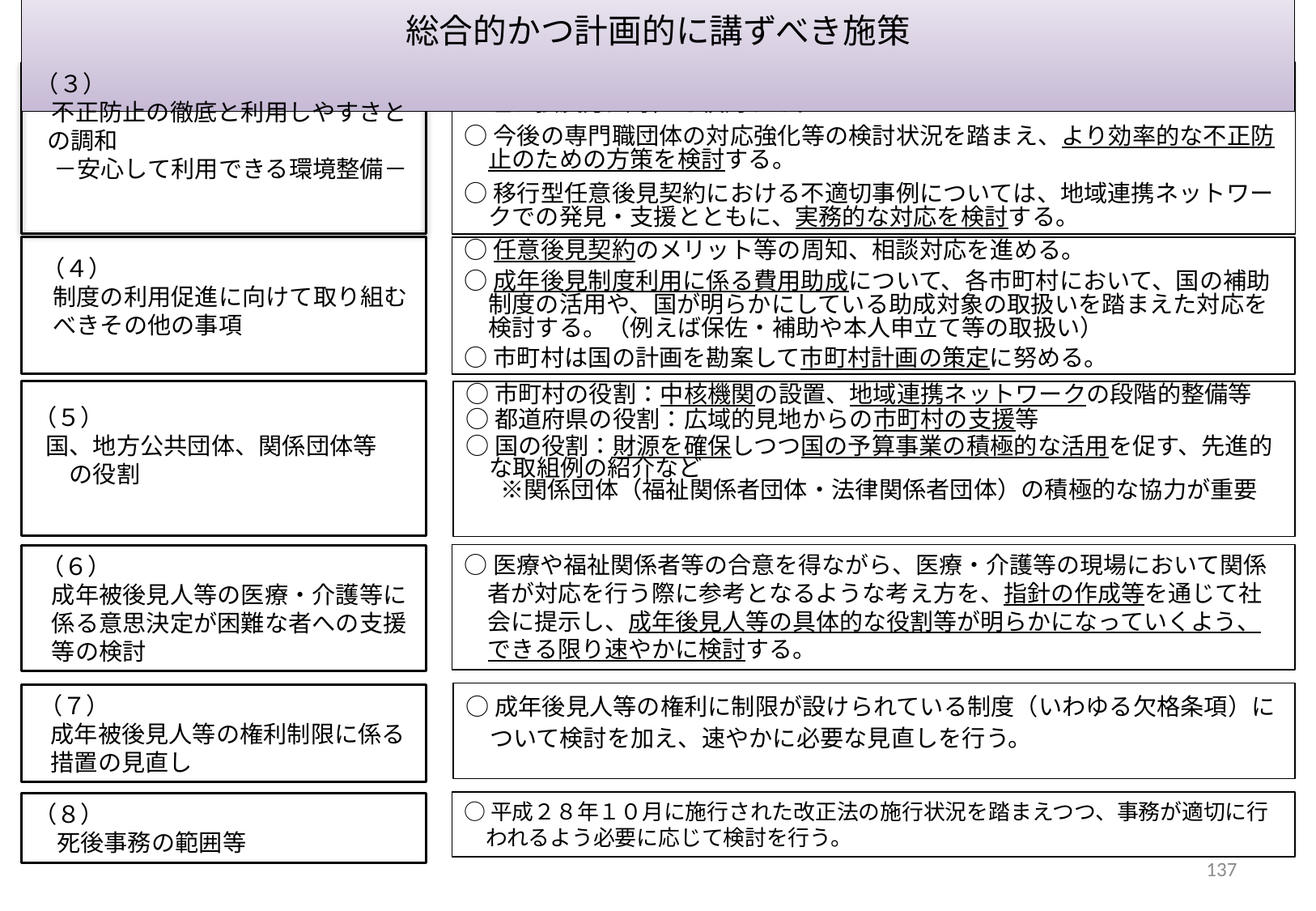

# 総合的かつ計画的に講ずべき施策
（３）
  不正防止の徹底と利用しやすさとの調和
－安心して利用できる環境整備－

○現行の後見制度支援信託に並立・代替する新たな方策（預貯金の適切な管理、払戻方法等）を検討する。
○今後の専門職団体の対応強化等の検討状況を踏まえ、より効率的な不正防止のための方策を検討する。
○移行型任意後見契約における不適切事例については、地域連携ネットワークでの発見・支援とともに、実務的な対応を検討する。

○任意後見契約のメリット等の周知、相談対応を進める。
○成年後見制度利用に係る費用助成について、各市町村において、国の補助制度の活用や、国が明らかにしている助成対象の取扱いを踏まえた対応を検討する。（例えば保佐・補助や本人申立て等の取扱い）
○市町村は国の計画を勘案して市町村計画の策定に努める。
（４）
制度の利用促進に向けて取り組むべきその他の事項

○市町村の役割：中核機関の設置、地域連携ネットワークの段階的整備等
○都道府県の役割：広域的見地からの市町村の支援等
○国の役割：財源を確保しつつ国の予算事業の積極的な活用を促す、先進的な取組例の紹介など
　※関係団体（福祉関係者団体・法律関係者団体）の積極的な協力が重要

（５）
国、地方公共団体、関係団体等　　の役割

○医療や福祉関係者等の合意を得ながら、医療・介護等の現場において関係者が対応を行う際に参考となるような考え方を、指針の作成等を通じて社会に提示し、成年後見人等の具体的な役割等が明らかになっていくよう、できる限り速やかに検討する。

（６）
成年被後見人等の医療・介護等に係る意思決定が困難な者への支援等の検討
○成年後見人等の権利に制限が設けられている制度（いわゆる欠格条項）について検討を加え、速やかに必要な見直しを行う。

（７）
成年被後見人等の権利制限に係る措置の見直し
○平成２８年１０月に施行された改正法の施行状況を踏まえつつ、事務が適切に行われるよう必要に応じて検討を行う。

（８）
　死後事務の範囲等
137